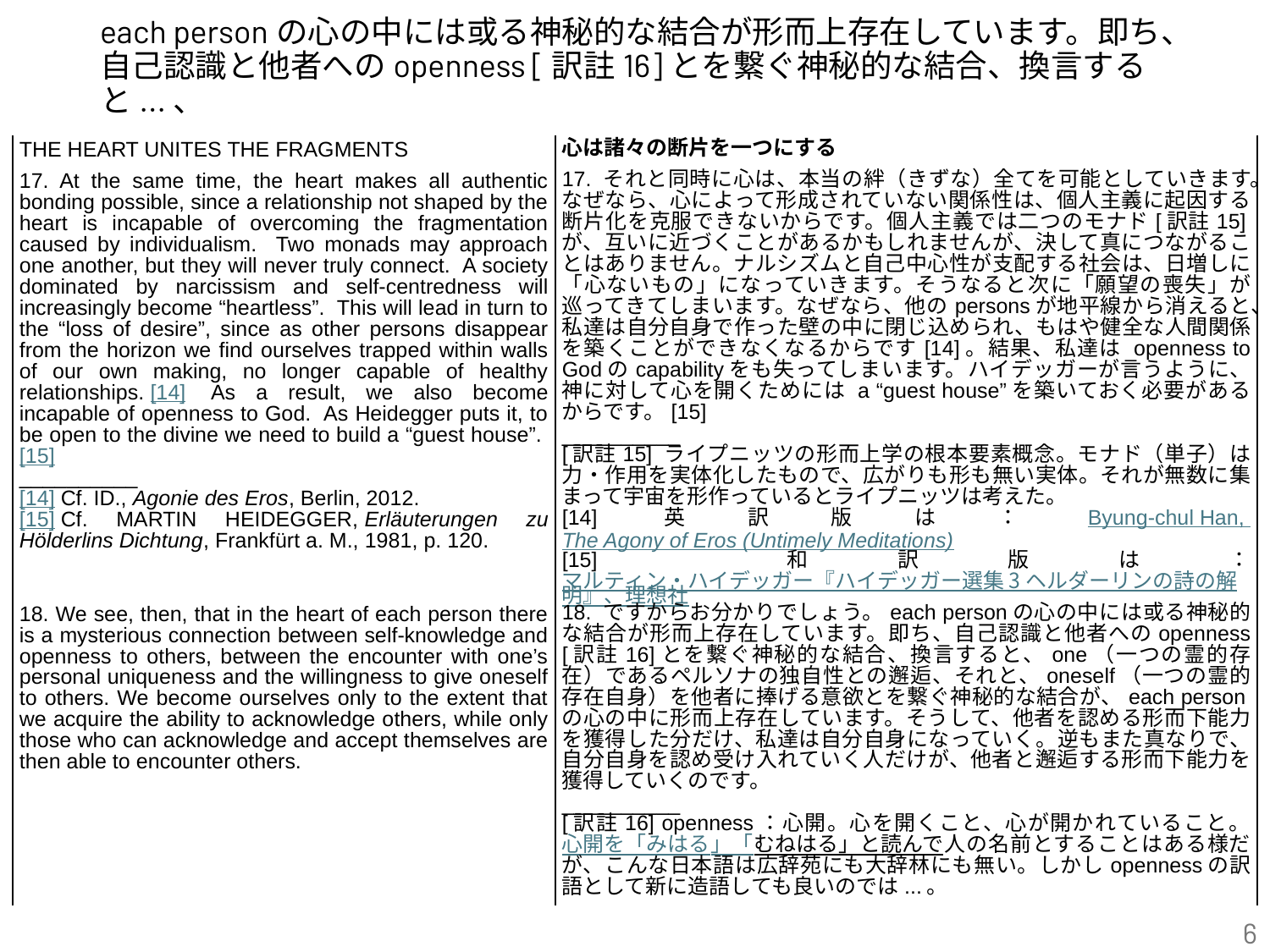

# each personの心の中には或る神秘的な結合が形而上存在しています。即ち、自己認識と他者へのopenness [訳註16]とを繋ぐ神秘的な結合、換言すると...、
| THE HEART UNITES THE FRAGMENTS | 心は諸々の断片を一つにする |
| --- | --- |
| 17. At the same time, the heart makes all authentic bonding possible, since a relationship not shaped by the heart is incapable of overcoming the fragmentation caused by individualism. Two monads may approach one another, but they will never truly connect. A society dominated by narcissism and self-centredness will increasingly become “heartless”. This will lead in turn to the “loss of desire”, since as other persons disappear from the horizon we find ourselves trapped within walls of our own making, no longer capable of healthy relationships. [14]  As a result, we also become incapable of openness to God. As Heidegger puts it, to be open to the divine we need to build a “guest house”. [15] \_\_\_\_\_\_\_\_\_\_ [14] Cf. ID., Agonie des Eros, Berlin, 2012.  [15] Cf. MARTIN HEIDEGGER, Erläuterungen zu Hölderlins Dichtung, Frankfürt a. M., 1981, p. 120. | 17. それと同時に心は、本当の絆（きずな）全てを可能としていきます。なぜなら、心によって形成されていない関係性は、個人主義に起因する断片化を克服できないからです。個人主義では二つのモナド[訳註15]が、互いに近づくことがあるかもしれませんが、決して真につながることはありません。ナルシズムと自己中心性が支配する社会は、日増しに「心ないもの」になっていきます。そうなると次に「願望の喪失」が巡ってきてしまいます。なぜなら、他のpersonsが地平線から消えると、私達は自分自身で作った壁の中に閉じ込められ、もはや健全な人間関係を築くことができなくなるからです[14]。結果、私達は openness to Godのcapabilityをも失ってしまいます。ハイデッガーが言うように、神に対して心を開くためには a “guest house”を築いておく必要があるからです。[15] \_\_\_\_\_\_\_\_\_\_ [訳註15] ライプニッツの形而上学の根本要素概念。モナド（単子）は力・作用を実体化したもので、広がりも形も無い実体。それが無数に集まって宇宙を形作っているとライプニッツは考えた。 [14]英訳版は：Byung-chul Han, The Agony of Eros (Untimely Meditations) [15] 和訳版は：マルティン・ハイデッガー『ハイデッガー選集 3 ヘルダーリンの詩の解明』、理想社 |
| 18. We see, then, that in the heart of each person there is a mysterious connection between self-knowledge and openness to others, between the encounter with one’s personal uniqueness and the willingness to give oneself to others. We become ourselves only to the extent that we acquire the ability to acknowledge others, while only those who can acknowledge and accept themselves are then able to encounter others. | 18. ですからお分かりでしょう。each personの心の中には或る神秘的な結合が形而上存在しています。即ち、自己認識と他者へのopenness [訳註16]とを繋ぐ神秘的な結合、換言すると、one（一つの霊的存在）であるペルソナの独自性との邂逅、それと、oneself（一つの霊的存在自身）を他者に捧げる意欲とを繋ぐ神秘的な結合が、each personの心の中に形而上存在しています。そうして、他者を認める形而下能力を獲得した分だけ、私達は自分自身になっていく。逆もまた真なりで、自分自身を認め受け入れていく人だけが、他者と邂逅する形而下能力を獲得していくのです。 \_\_\_\_\_\_\_\_\_\_ [訳註16] openness：心開。心を開くこと、心が開かれていること。心開を「みはる」「むねはる」と読んで人の名前とすることはある様だが、こんな日本語は広辞苑にも大辞林にも無い。しかしopennessの訳語として新に造語しても良いのでは...。 |
6